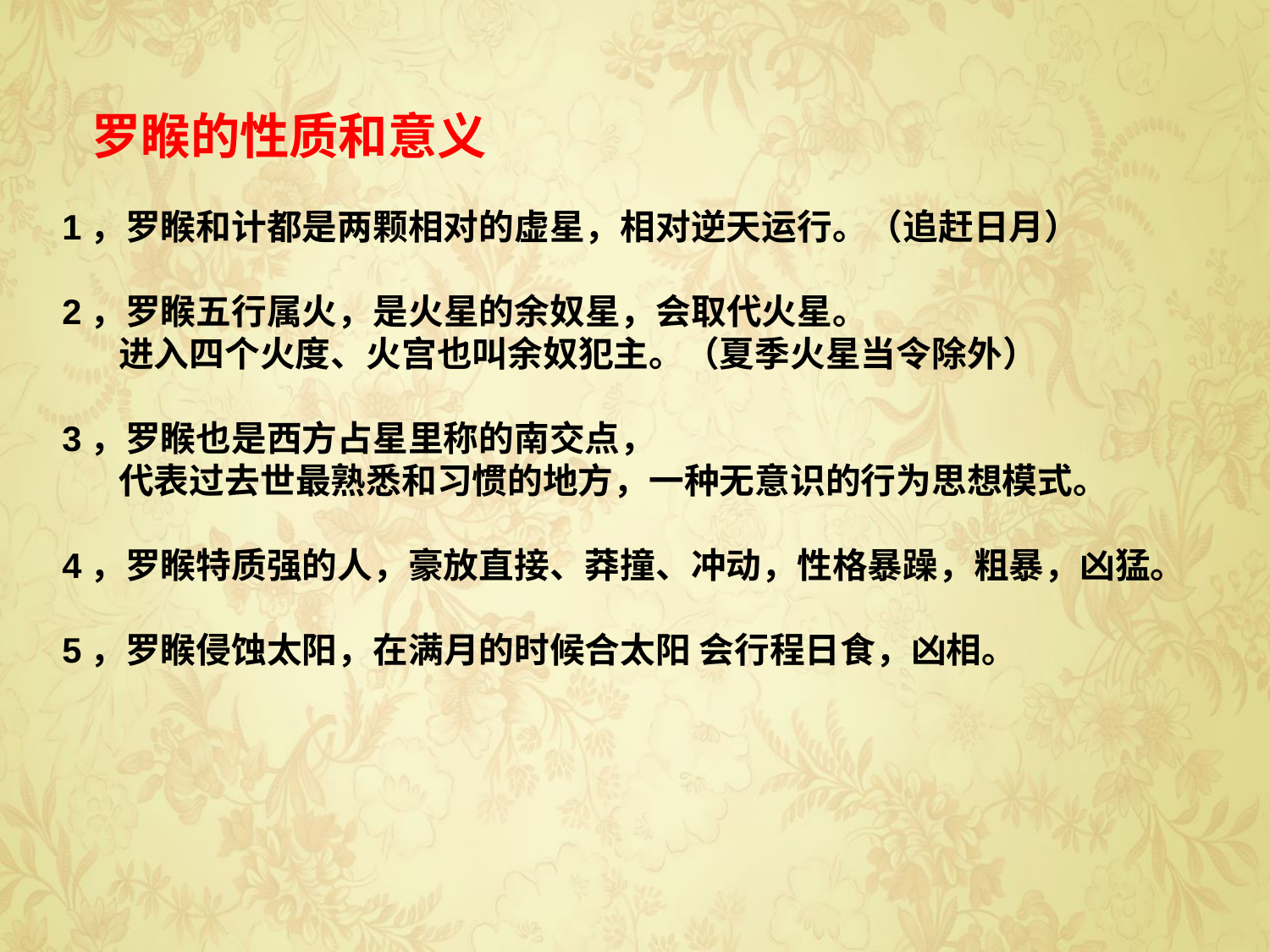

罗睺的性质和意义
1，罗睺和计都是两颗相对的虚星，相对逆天运行。（追赶日月）

2，罗睺五行属火，是火星的余奴星，会取代火星。
      进入四个火度、火宫也叫余奴犯主。（夏季火星当令除外）

3，罗睺也是西方占星里称的南交点，
      代表过去世最熟悉和习惯的地方，一种无意识的行为思想模式。

4，罗睺特质强的人，豪放直接、莽撞、冲动，性格暴躁，粗暴，凶猛。

5，罗睺侵蚀太阳，在满月的时候合太阳 会行程日食，凶相。